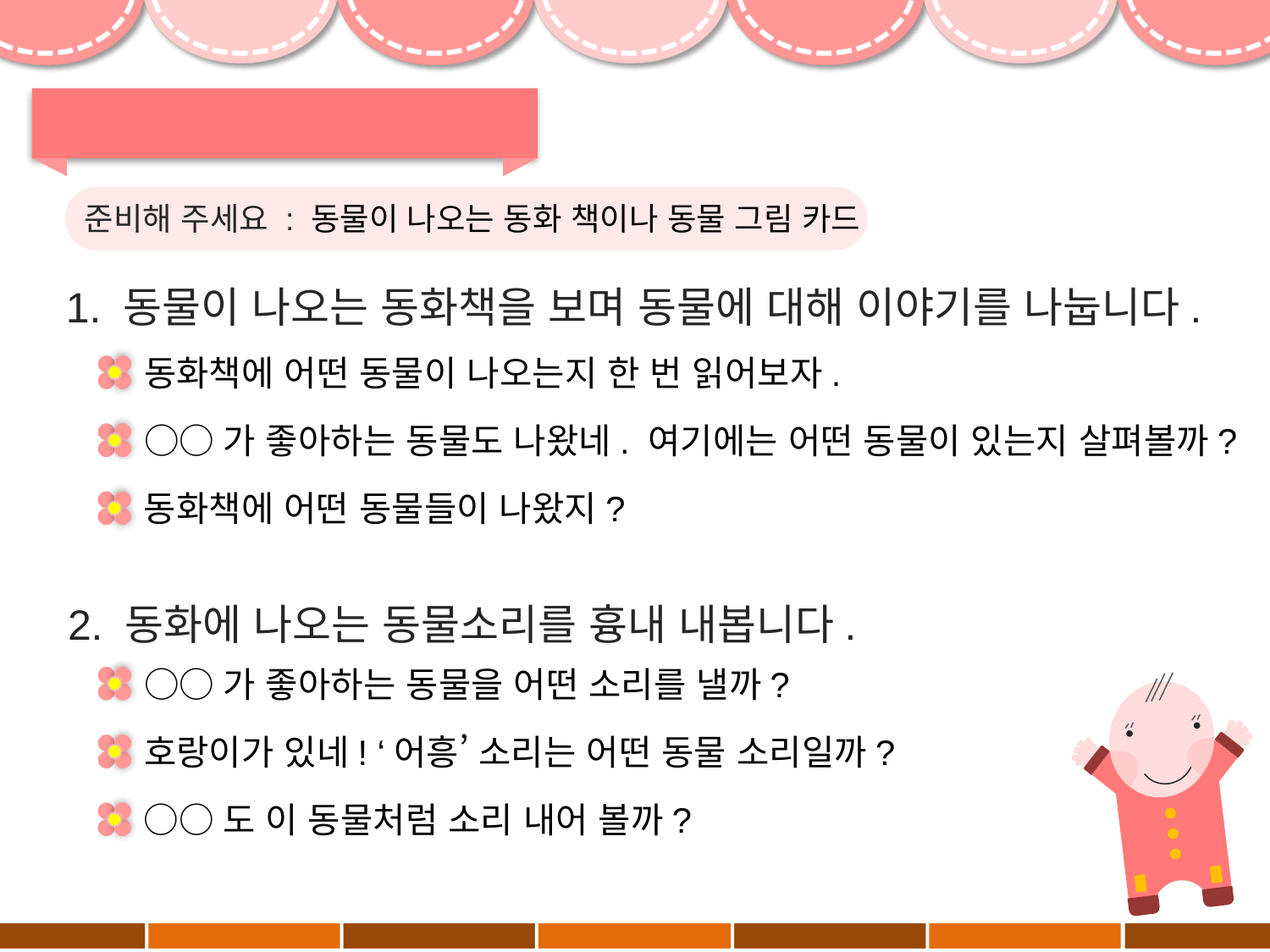

준비해 주세요 : 동물이 나오는 동화 책이나 동물 그림 카드
1. 동물이 나오는 동화책을 보며 동물에 대해 이야기를 나눕니다.
동화책에 어떤 동물이 나오는지 한 번 읽어보자.

○○가 좋아하는 동물도 나왔네. 여기에는 어떤 동물이 있는지 살펴볼까?

동화책에 어떤 동물들이 나왔지?

2. 동화에 나오는 동물소리를 흉내 내봅니다.
○○가 좋아하는 동물을 어떤 소리를 낼까?

호랑이가 있네! ‘어흥’ 소리는 어떤 동물 소리일까?

○○도 이 동물처럼 소리 내어 볼까?